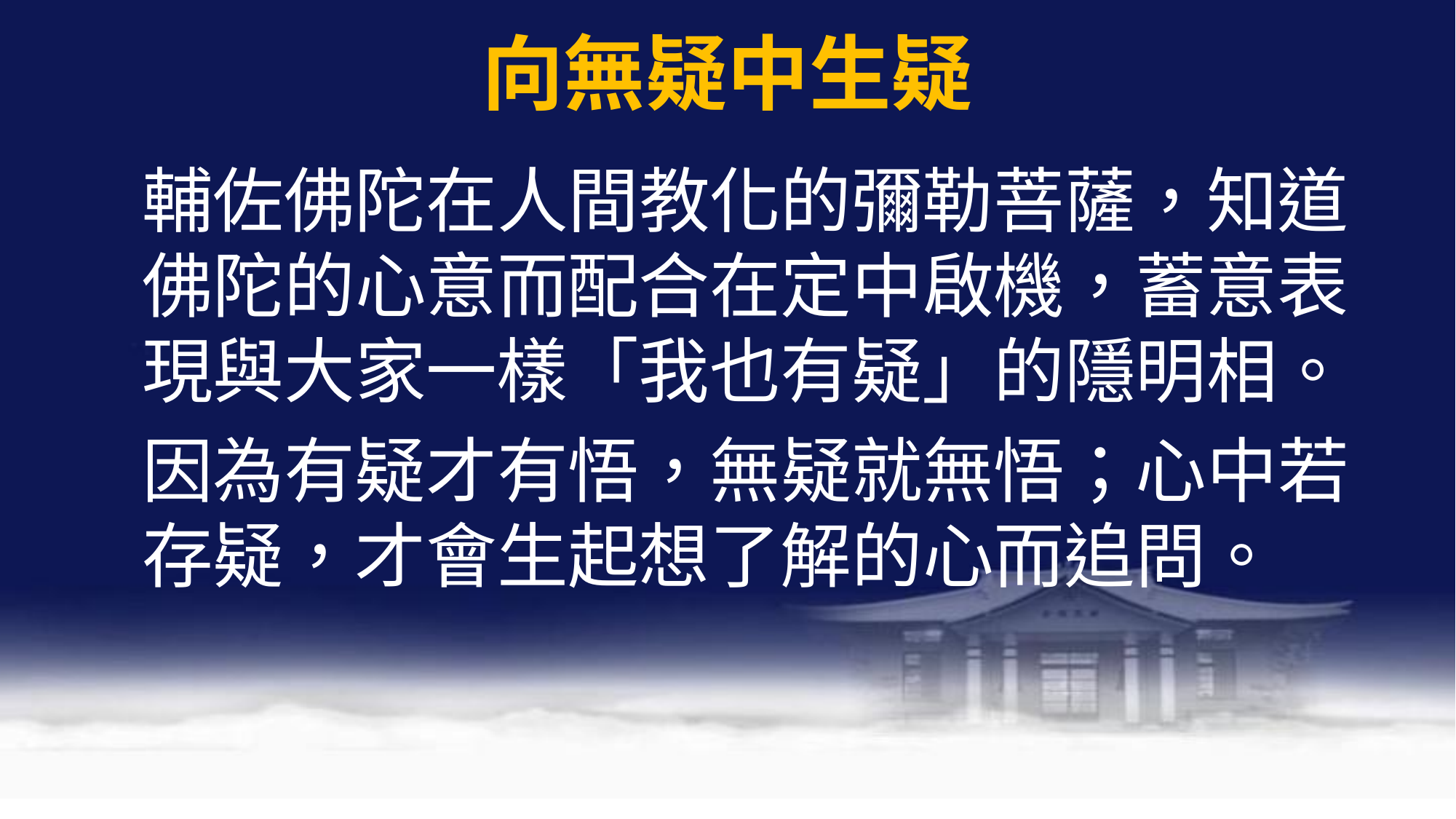

# 向無疑中生疑
輔佐佛陀在人間教化的彌勒菩薩，知道佛陀的心意而配合在定中啟機，蓄意表現與大家一樣「我也有疑」的隱明相。
因為有疑才有悟，無疑就無悟；心中若存疑，才會生起想了解的心而追問。